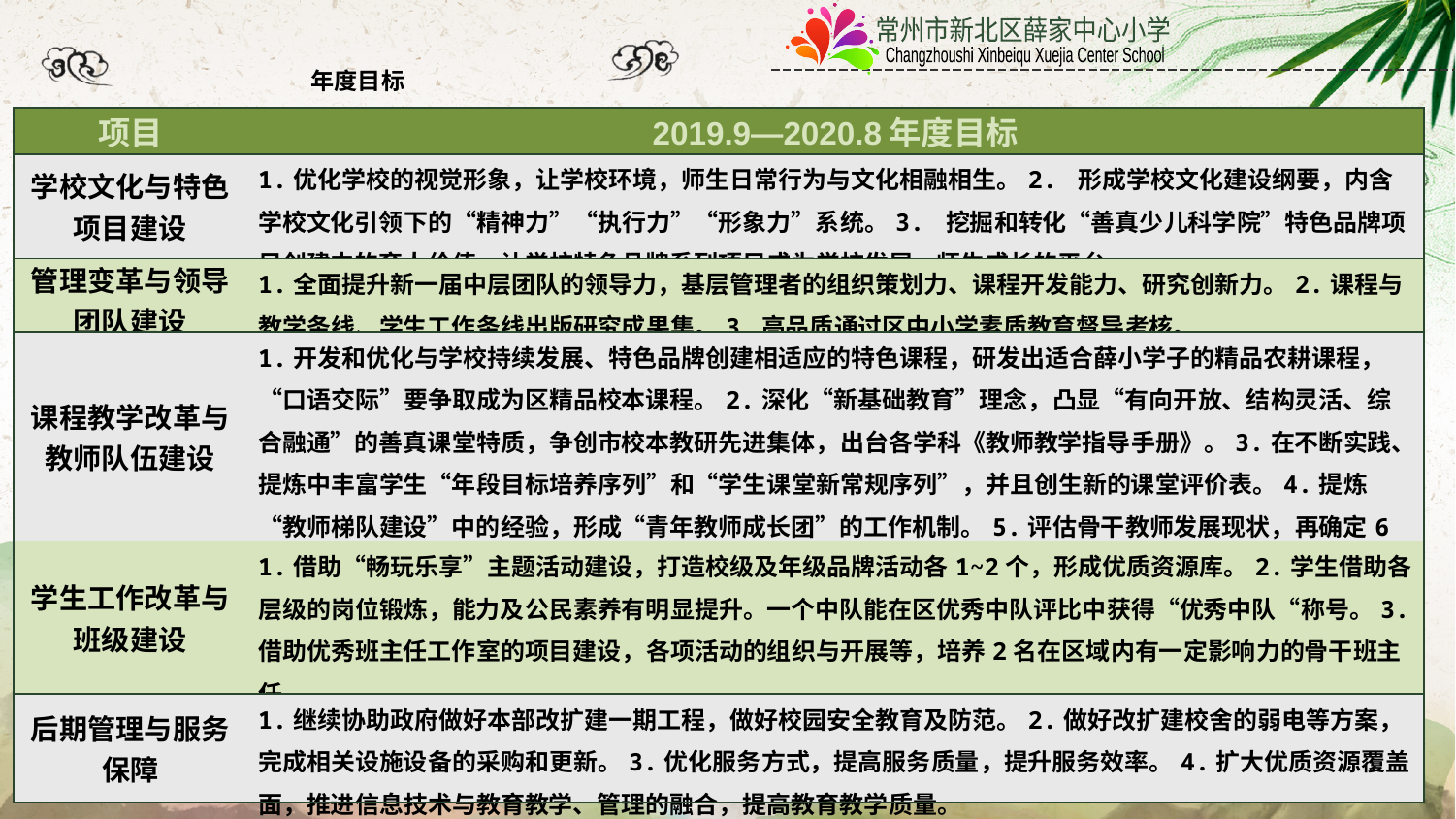

年度目标
| 项目 | 2019.9—2020.8年度目标 |
| --- | --- |
| 学校文化与特色项目建设 | 1.优化学校的视觉形象，让学校环境，师生日常行为与文化相融相生。2. 形成学校文化建设纲要，内含学校文化引领下的“精神力”“执行力”“形象力”系统。3. 挖掘和转化“善真少儿科学院”特色品牌项目创建中的育人价值，让学校特色品牌系列项目成为学校发展，师生成长的平台。 |
| 管理变革与领导团队建设 | 1.全面提升新一届中层团队的领导力，基层管理者的组织策划力、课程开发能力、研究创新力。2.课程与教学条线、学生工作条线出版研究成果集。3.高品质通过区中小学素质教育督导考核。 |
| 课程教学改革与教师队伍建设 | 1.开发和优化与学校持续发展、特色品牌创建相适应的特色课程，研发出适合薛小学子的精品农耕课程，“口语交际”要争取成为区精品校本课程。2.深化“新基础教育”理念，凸显“有向开放、结构灵活、综合融通”的善真课堂特质，争创市校本教研先进集体，出台各学科《教师教学指导手册》。3.在不断实践、提炼中丰富学生“年段目标培养序列”和“学生课堂新常规序列”，并且创生新的课堂评价表。4.提炼“教师梯队建设”中的经验，形成“青年教师成长团”的工作机制。5.评估骨干教师发展现状，再确定6人左右为校区市骨干教师培养对象。 |
| 学生工作改革与班级建设 | 1.借助“畅玩乐享”主题活动建设，打造校级及年级品牌活动各1~2个，形成优质资源库。2.学生借助各层级的岗位锻炼，能力及公民素养有明显提升。一个中队能在区优秀中队评比中获得“优秀中队“称号。3.借助优秀班主任工作室的项目建设，各项活动的组织与开展等，培养2名在区域内有一定影响力的骨干班主任。 |
| 后期管理与服务保障 | 1.继续协助政府做好本部改扩建一期工程，做好校园安全教育及防范。2.做好改扩建校舍的弱电等方案，完成相关设施设备的采购和更新。3.优化服务方式，提高服务质量，提升服务效率。4.扩大优质资源覆盖面，推进信息技术与教育教学、管理的融合，提高教育教学质量。 |